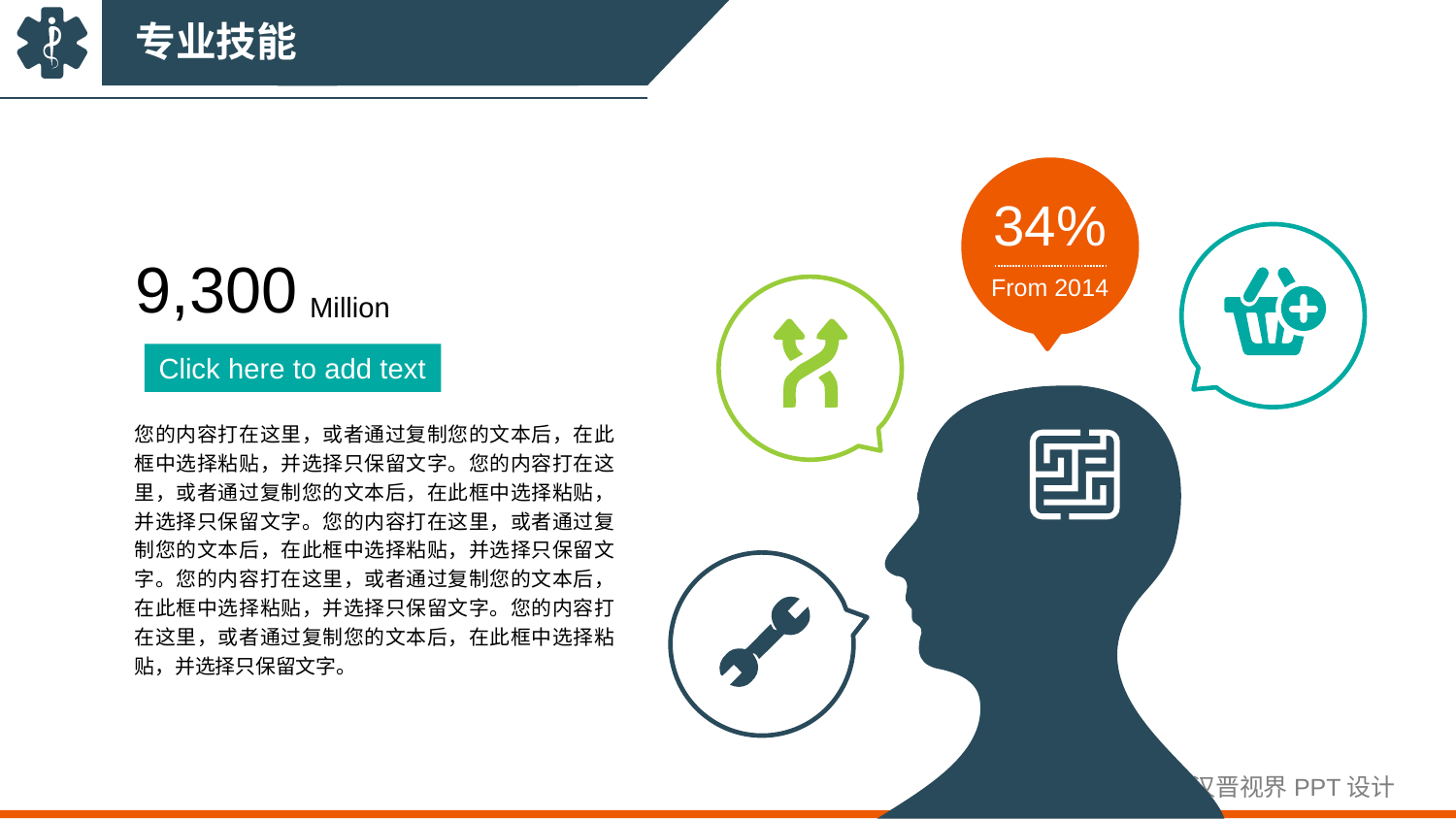

专业技能

34%
From 2014

9,300

Million
Click here to add text

您的内容打在这里，或者通过复制您的文本后，在此框中选择粘贴，并选择只保留文字。您的内容打在这里，或者通过复制您的文本后，在此框中选择粘贴，并选择只保留文字。您的内容打在这里，或者通过复制您的文本后，在此框中选择粘贴，并选择只保留文字。您的内容打在这里，或者通过复制您的文本后，在此框中选择粘贴，并选择只保留文字。您的内容打在这里，或者通过复制您的文本后，在此框中选择粘贴，并选择只保留文字。